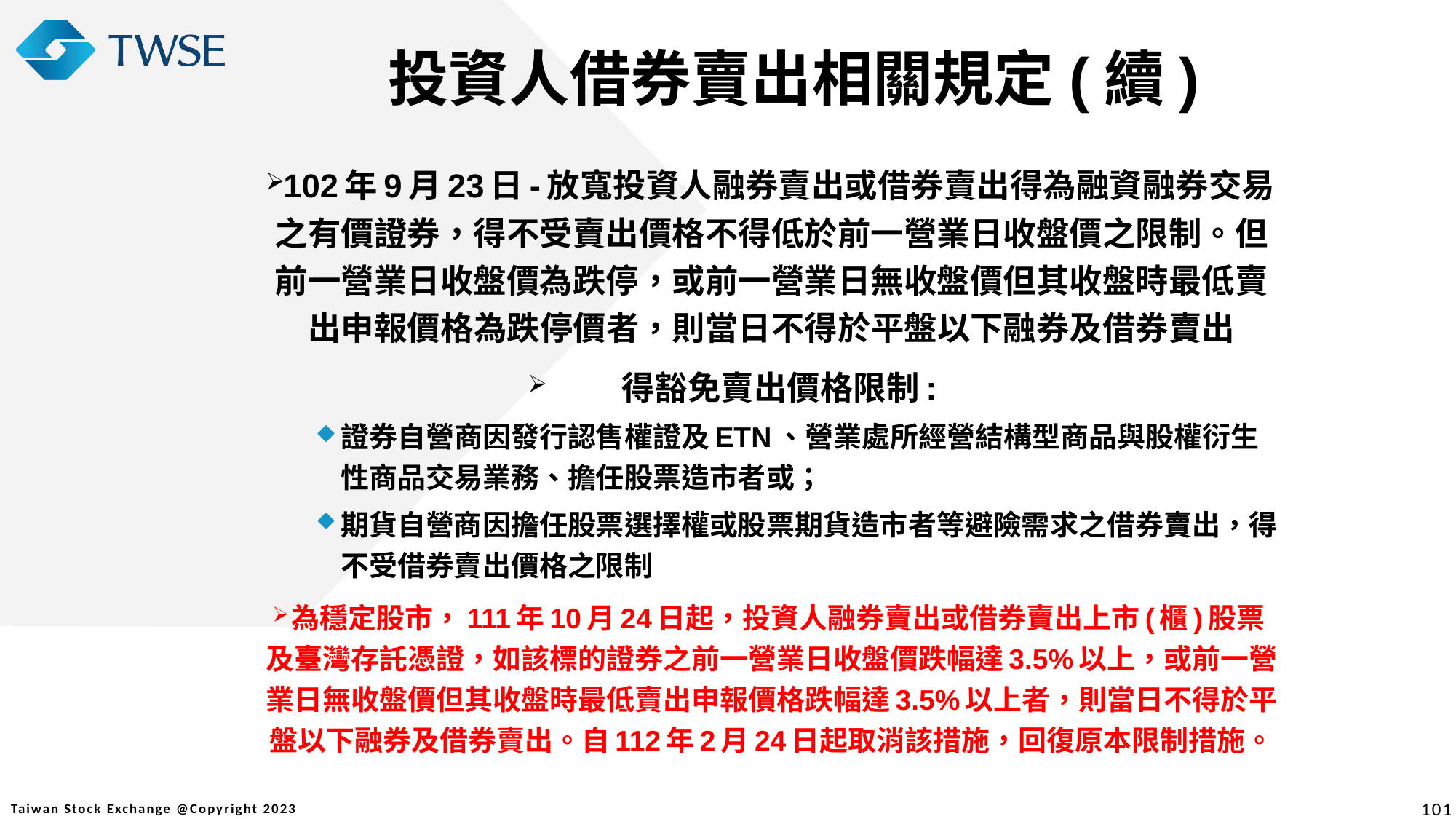

投資人借券賣出相關規定(續)
102年9月23日-放寬投資人融券賣出或借券賣出得為融資融券交易之有價證券，得不受賣出價格不得低於前一營業日收盤價之限制。但前一營業日收盤價為跌停，或前一營業日無收盤價但其收盤時最低賣出申報價格為跌停價者，則當日不得於平盤以下融券及借券賣出
得豁免賣出價格限制:
證券自營商因發行認售權證及ETN、營業處所經營結構型商品與股權衍生性商品交易業務、擔任股票造市者或；
期貨自營商因擔任股票選擇權或股票期貨造市者等避險需求之借券賣出，得不受借券賣出價格之限制
為穩定股市，111年10月24日起，投資人融券賣出或借券賣出上市(櫃)股票及臺灣存託憑證，如該標的證券之前一營業日收盤價跌幅達3.5%以上，或前一營業日無收盤價但其收盤時最低賣出申報價格跌幅達3.5%以上者，則當日不得於平盤以下融券及借券賣出。自112年2月24日起取消該措施，回復原本限制措施。

101